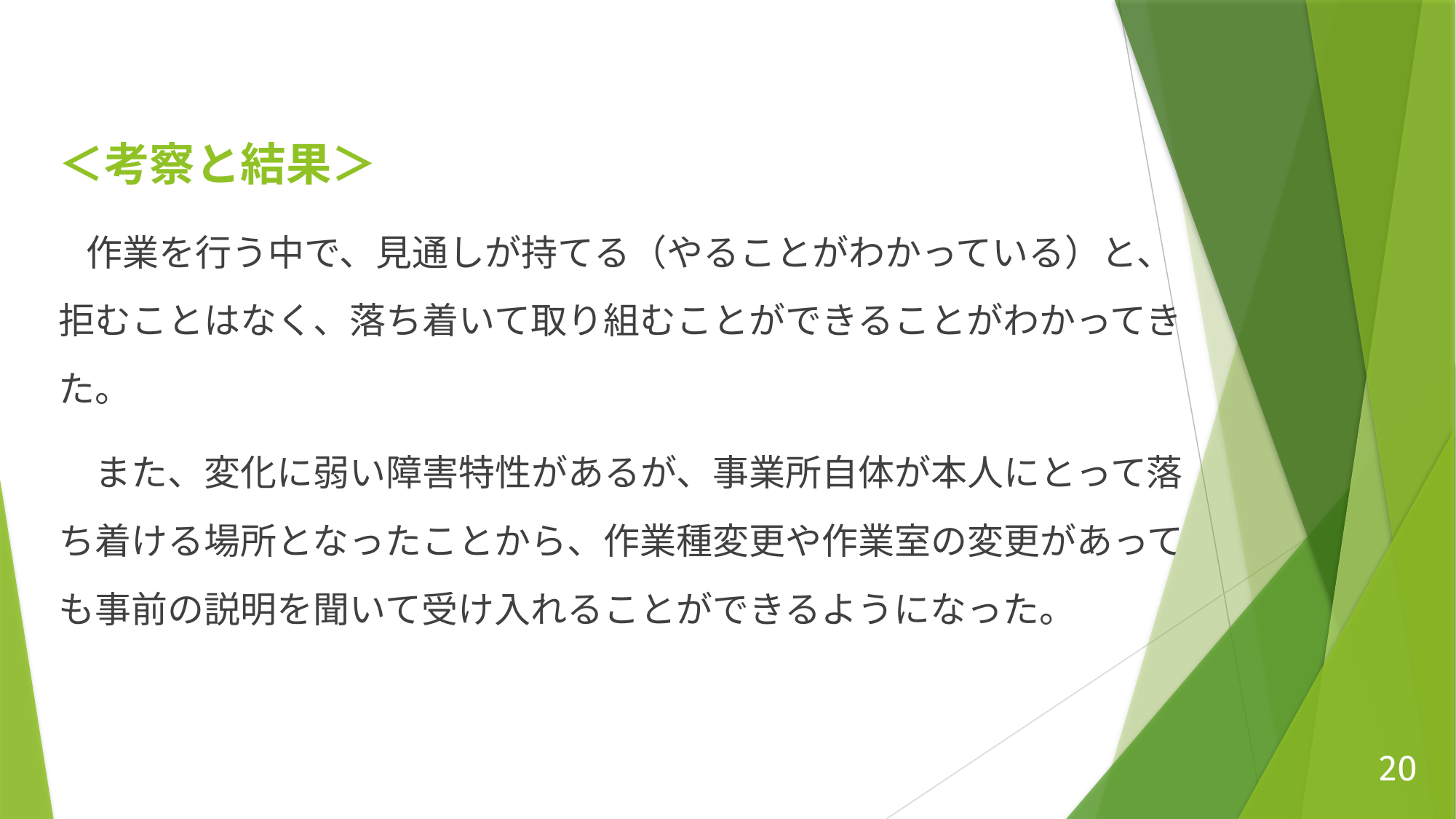

＜考察と結果＞
　作業を行う中で、見通しが持てる（やることがわかっている）と、拒むことはなく、落ち着いて取り組むことができることがわかってきた。
　また、変化に弱い障害特性があるが、事業所自体が本人にとって落ち着ける場所となったことから、作業種変更や作業室の変更があっても事前の説明を聞いて受け入れることができるようになった。
20